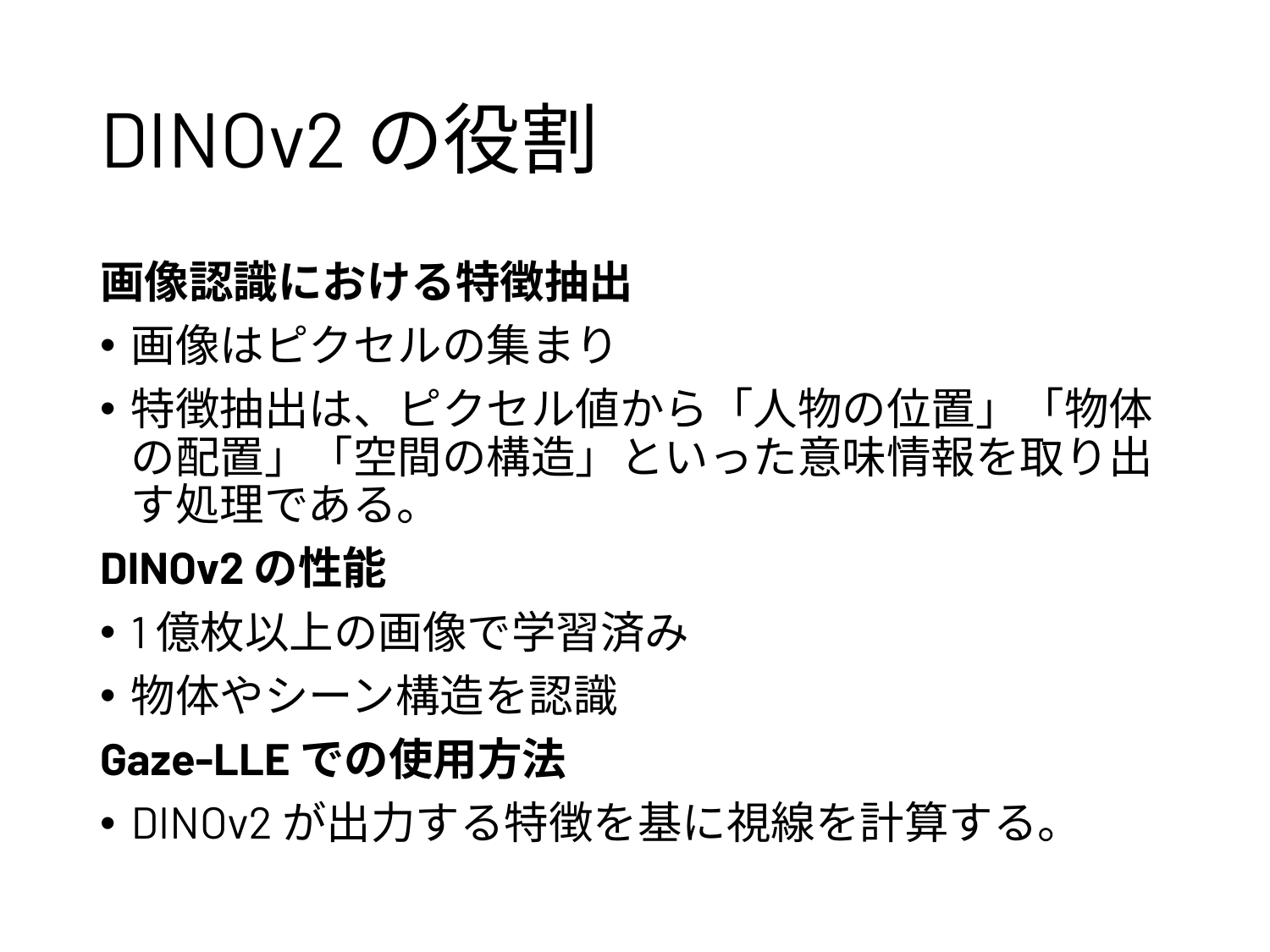

# DINOv2の役割
画像認識における特徴抽出
画像はピクセルの集まり
特徴抽出は、ピクセル値から「人物の位置」「物体の配置」「空間の構造」といった意味情報を取り出す処理である。
DINOv2の性能
1億枚以上の画像で学習済み
物体やシーン構造を認識
Gaze-LLEでの使用方法
DINOv2が出力する特徴を基に視線を計算する。